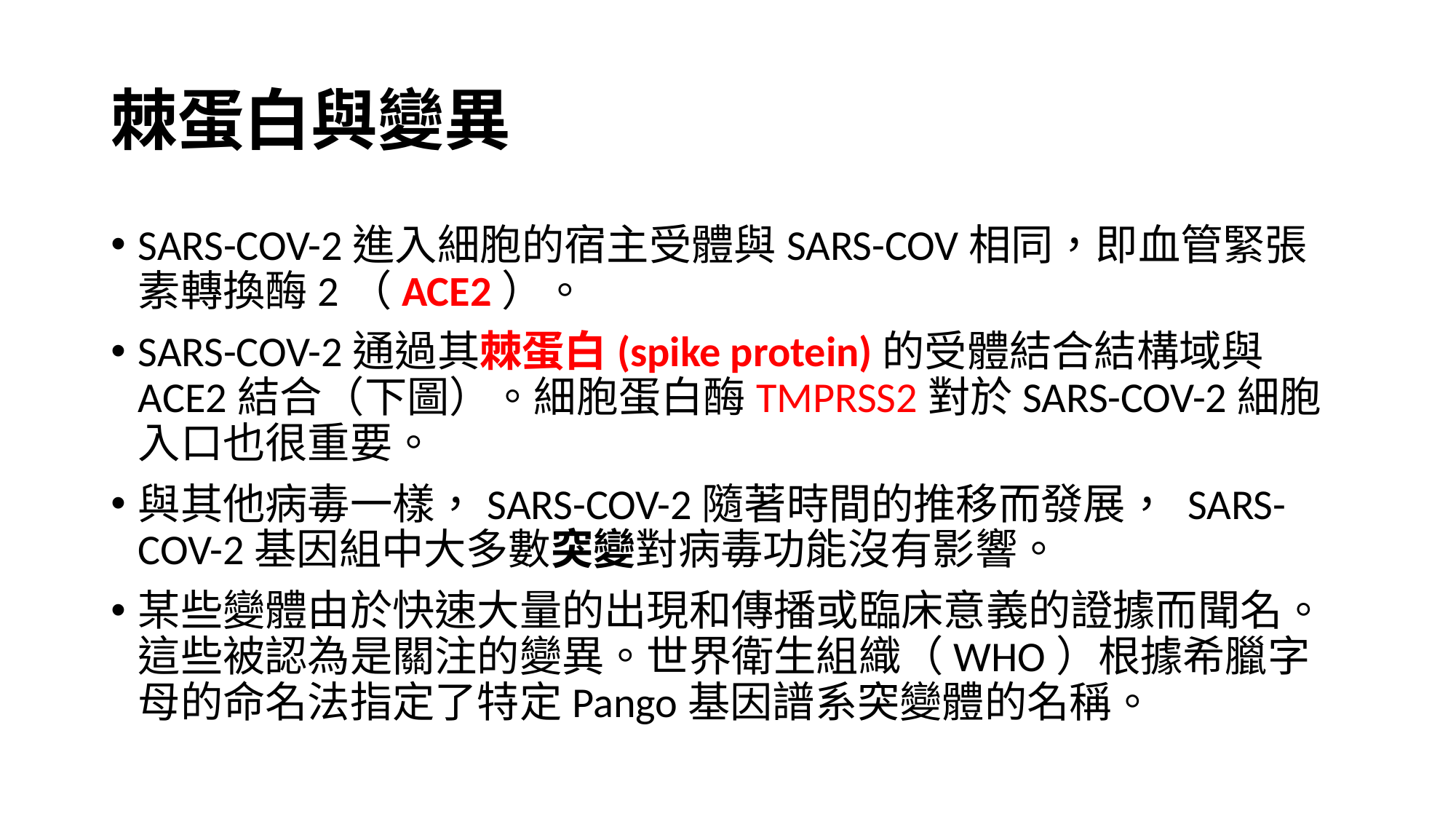

# 棘蛋白與變異
SARS-COV-2進入細胞的宿主受體與SARS-COV相同，即血管緊張素轉換酶2（ACE2）。
SARS-COV-2通過其棘蛋白(spike protein)的受體結合結構域與ACE2結合（下圖）。細胞蛋白酶TMPRSS2對於SARS-COV-2細胞入口也很重要。
與其他病毒一樣，SARS-COV-2隨著時間的推移而發展， SARS-COV-2基因組中大多數突變對病毒功能沒有影響。
某些變體由於快速大量的出現和傳播或臨床意義的證據而聞名。這些被認為是關注的變異。世界衛生組織（WHO）根據希臘字母的命名法指定了特定Pango基因譜系突變體的名稱。